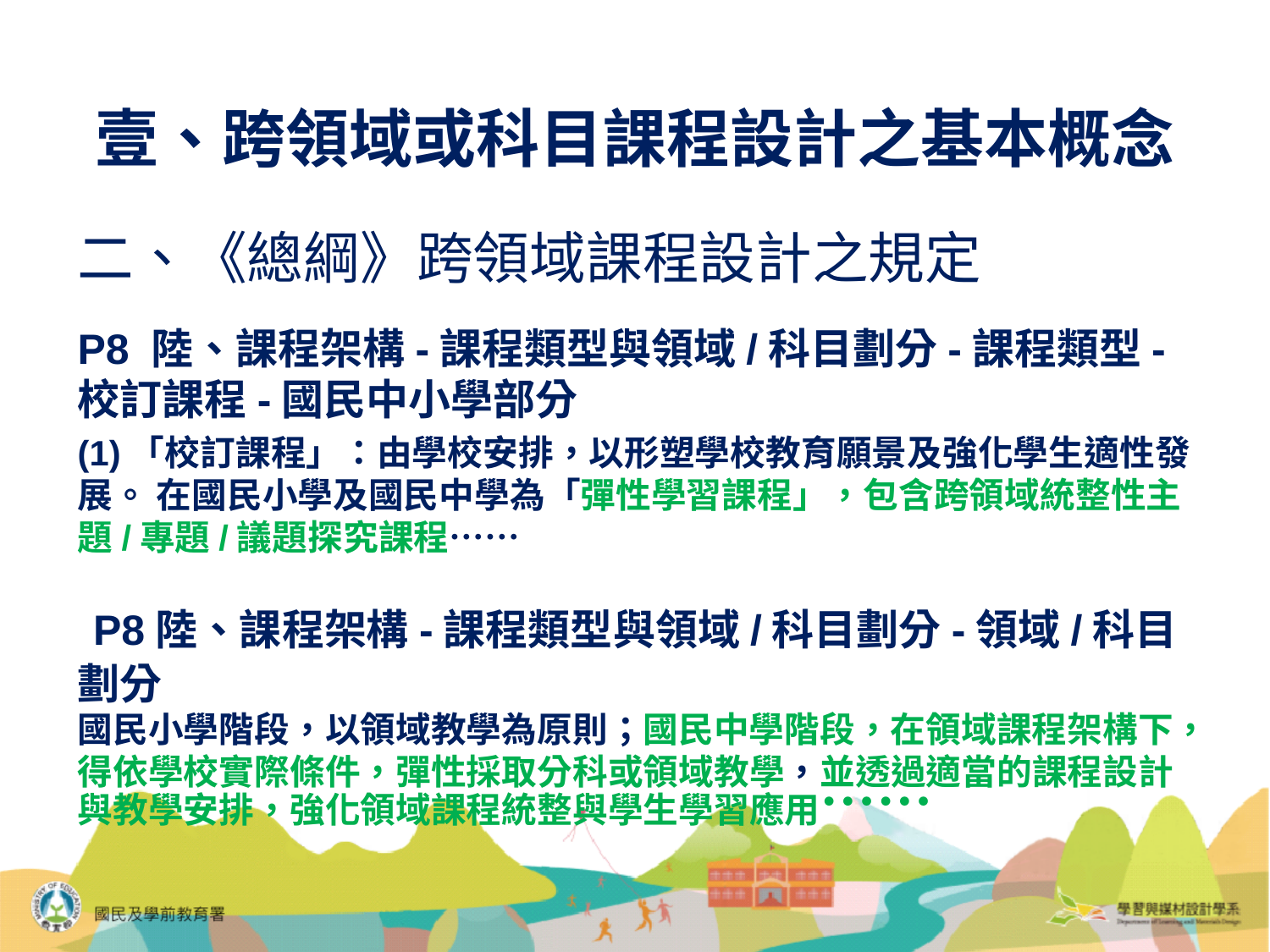

壹、跨領域或科目課程設計之基本概念
二、《總綱》跨領域課程設計之規定
P8 陸、課程架構-課程類型與領域/科目劃分-課程類型-校訂課程-國民中小學部分
(1)「校訂課程」：由學校安排，以形塑學校教育願景及強化學生適性發展。 在國民小學及國民中學為「彈性學習課程」，包含跨領域統整性主題/專題/議題探究課程……
 P8陸、課程架構-課程類型與領域/科目劃分-領域/科目劃分
國民小學階段，以領域教學為原則；國民中學階段，在領域課程架構下，得依學校實際條件，彈性採取分科或領域教學，並透過適當的課程設計與教學安排，強化領域課程統整與學生學習應用……